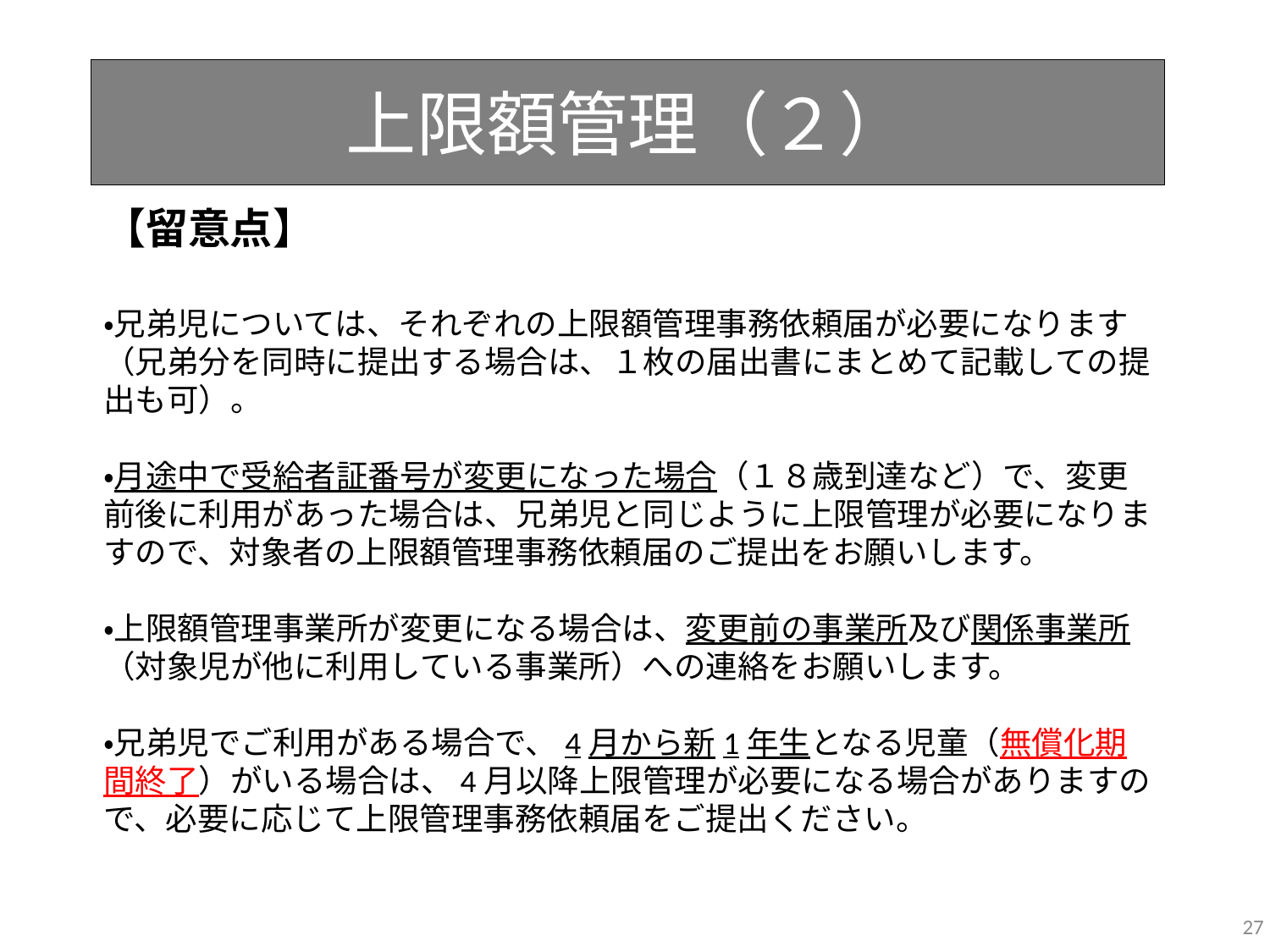

上限額管理（２）
【留意点】

・兄弟児については、それぞれの上限額管理事務依頼届が必要になります（兄弟分を同時に提出する場合は、１枚の届出書にまとめて記載しての提出も可）。

・月途中で受給者証番号が変更になった場合（１８歳到達など）で、変更前後に利用があった場合は、兄弟児と同じように上限管理が必要になりますので、対象者の上限額管理事務依頼届のご提出をお願いします。

・上限額管理事業所が変更になる場合は、変更前の事業所及び関係事業所（対象児が他に利用している事業所）への連絡をお願いします。

・兄弟児でご利用がある場合で、4月から新1年生となる児童（無償化期間終了）がいる場合は、4月以降上限管理が必要になる場合がありますので、必要に応じて上限管理事務依頼届をご提出ください。
27